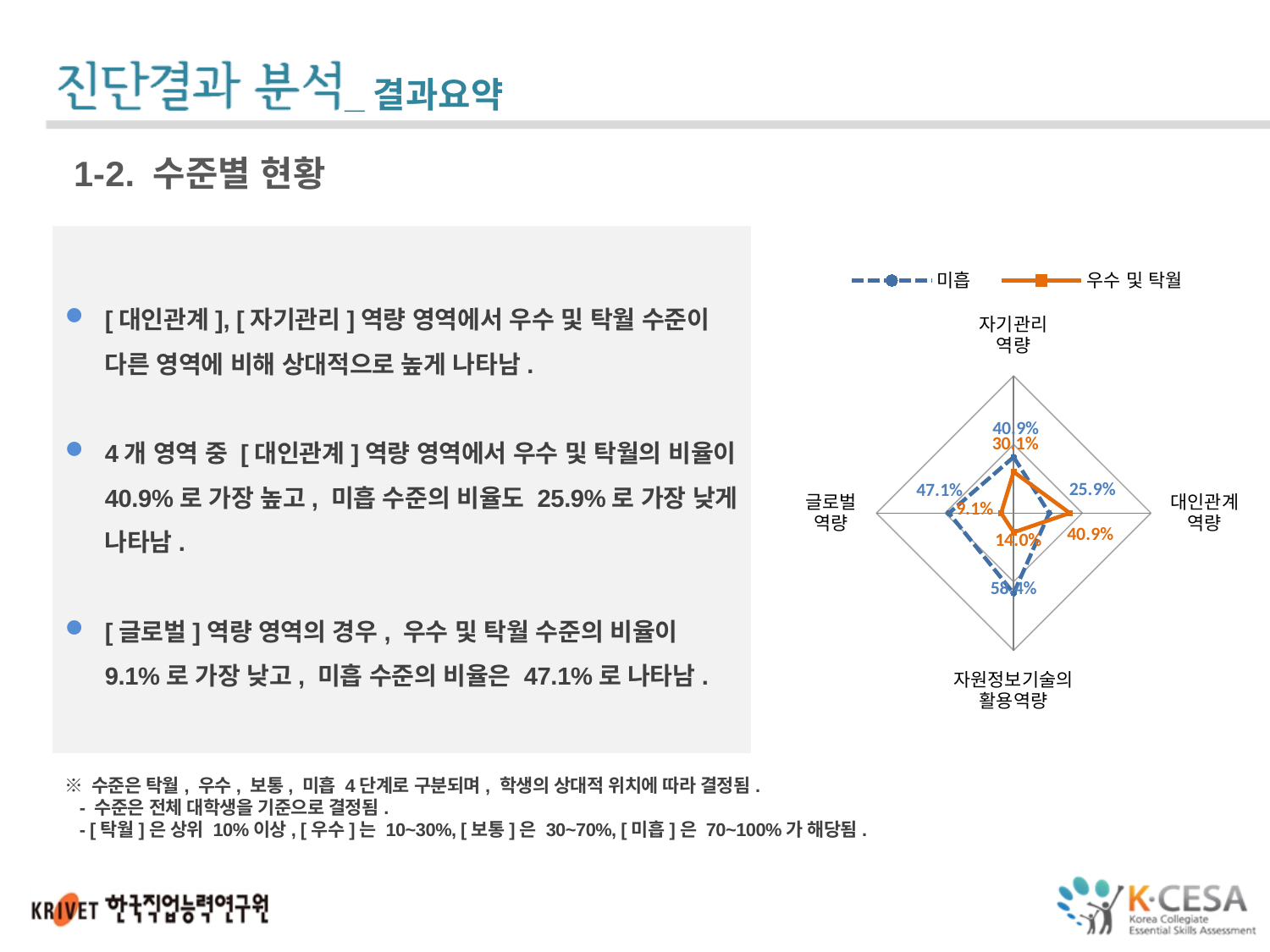

_결과요약
1-2. 수준별 현황

### Chart

| Category | 미흡 | 우수 및 탁월 |
|---|---|---|
| 자기관리
역량 | 0.4086021505376344 | 0.30107526881720426 |
| 대인관계
역량 | 0.2589641434262948 | 0.4090305444887118 |
| 자원정보기술의
활용역량 | 0.5843454790823212 | 0.14035087719298245 |
| 글로벌
역량 | 0.4713896457765668 | 0.09128065395095368 |
[대인관계], [자기관리]역량 영역에서 우수 및 탁월 수준이 다른 영역에 비해 상대적으로 높게 나타남.

4개 영역 중 [대인관계]역량 영역에서 우수 및 탁월의 비율이 40.9%로 가장 높고, 미흡 수준의 비율도 25.9%로 가장 낮게 나타남.

[글로벌]역량 영역의 경우, 우수 및 탁월 수준의 비율이 9.1%로 가장 낮고, 미흡 수준의 비율은 47.1%로 나타남.
※ 수준은 탁월, 우수, 보통, 미흡 4단계로 구분되며, 학생의 상대적 위치에 따라 결정됨.
   - 수준은 전체 대학생을 기준으로 결정됨.
   - [탁월]은 상위 10%이상, [우수]는 10~30%, [보통]은 30~70%, [미흡]은 70~100%가 해당됨.